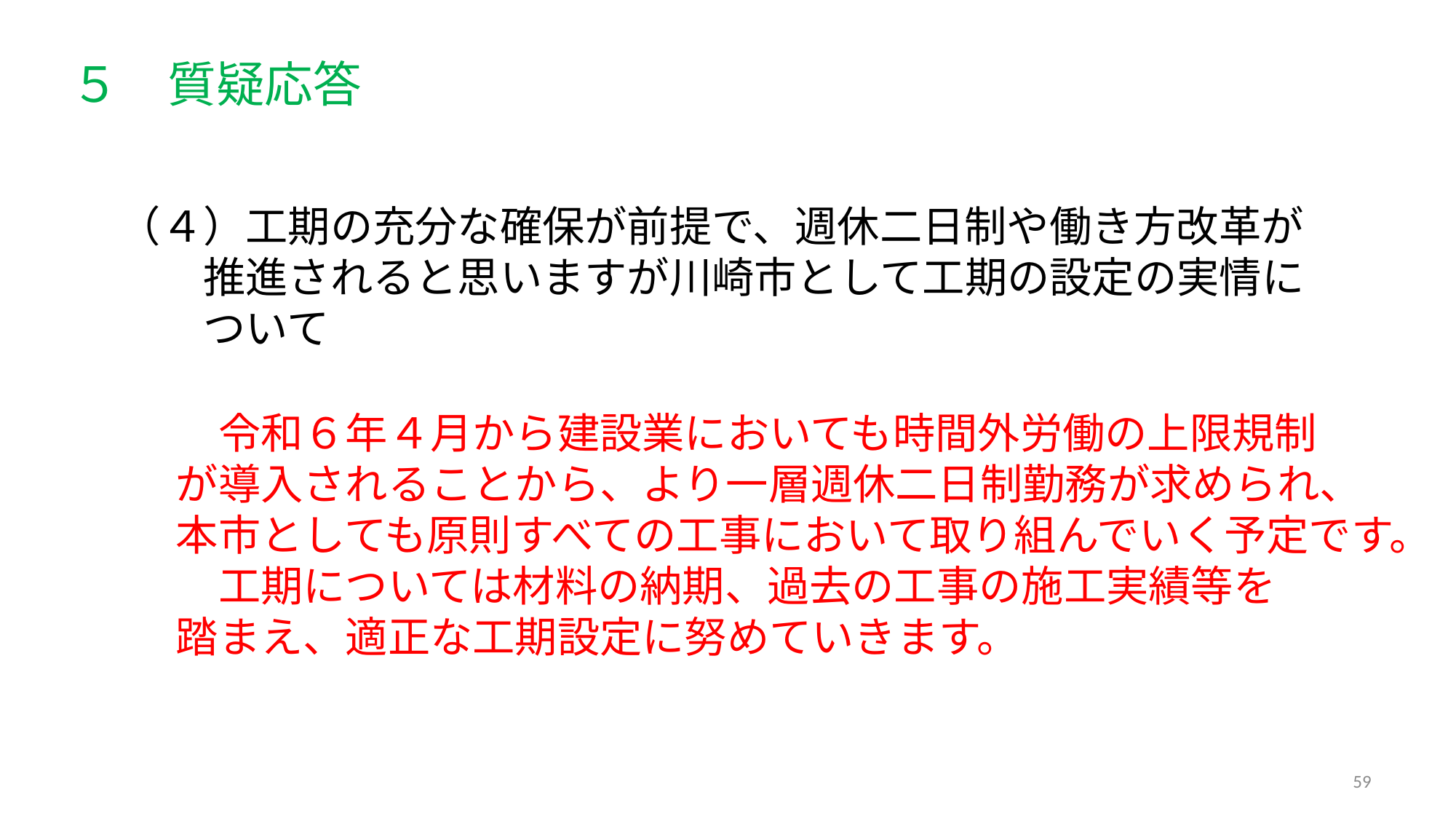

５　質疑応答
（４）工期の充分な確保が前提で、週休二日制や働き方改革が
　　推進されると思いますが川崎市として工期の設定の実情に
　　ついて
　令和６年４月から建設業においても時間外労働の上限規制
が導入されることから、より一層週休二日制勤務が求められ、
本市としても原則すべての工事において取り組んでいく予定です。
　工期については材料の納期、過去の工事の施工実績等を
踏まえ、適正な工期設定に努めていきます。
59